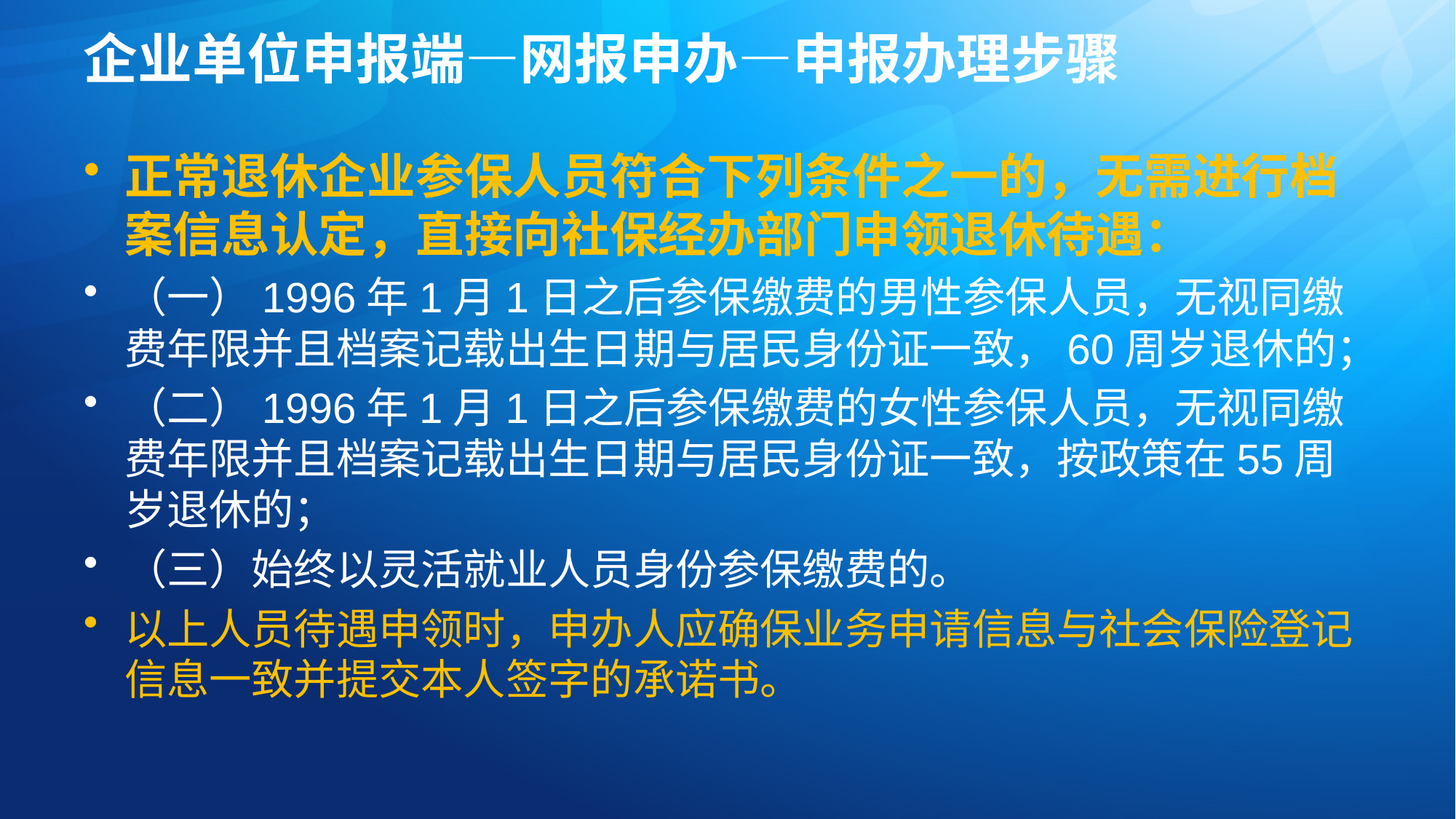

# 企业单位申报端—网报申办—申报办理步骤

正常退休企业参保人员符合下列条件之一的，无需进行档案信息认定，直接向社保经办部门申领退休待遇：
（一）1996年1月1日之后参保缴费的男性参保人员，无视同缴费年限并且档案记载出生日期与居民身份证一致，60周岁退休的；
（二）1996年1月1日之后参保缴费的女性参保人员，无视同缴费年限并且档案记载出生日期与居民身份证一致，按政策在55周岁退休的；
（三）始终以灵活就业人员身份参保缴费的。
以上人员待遇申领时，申办人应确保业务申请信息与社会保险登记信息一致并提交本人签字的承诺书。